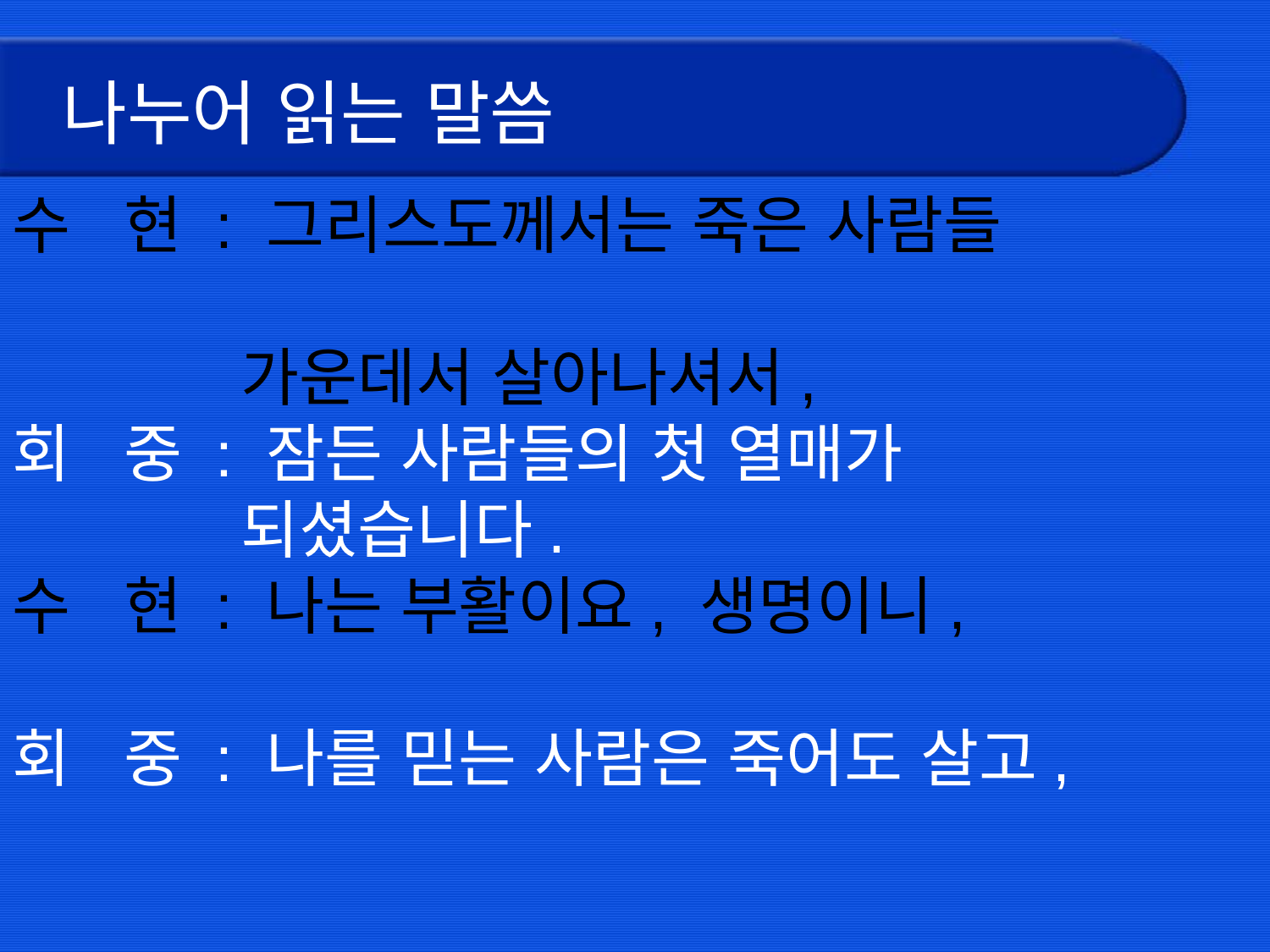

# 나누어 읽는 말씀
수   현 : 그리스도께서는 죽은 사람들
            가운데서 살아나셔서,
회   중 : 잠든 사람들의 첫 열매가
            되셨습니다.
수   현 : 나는 부활이요, 생명이니,

회   중 : 나를 믿는 사람은 죽어도 살고,